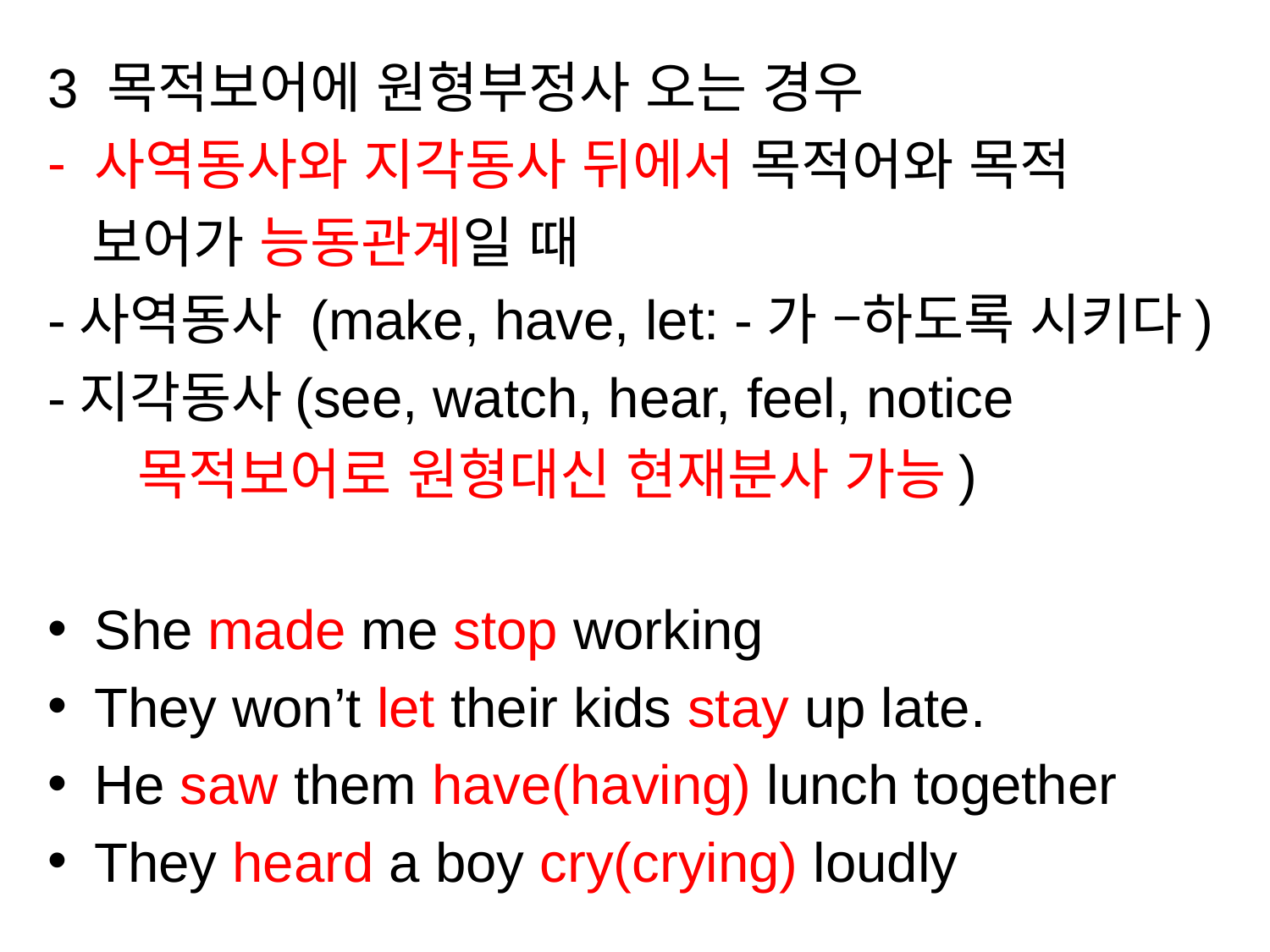

3 목적보어에 원형부정사 오는 경우
사역동사와 지각동사 뒤에서 목적어와 목적
  보어가 능동관계일 때
-사역동사 (make, have, let: -가 –하도록 시키다)
-지각동사(see, watch, hear, feel, notice
     목적보어로 원형대신 현재분사 가능)

She made me stop working
They won’t let their kids stay up late.
He saw them have(having) lunch together
They heard a boy cry(crying) loudly